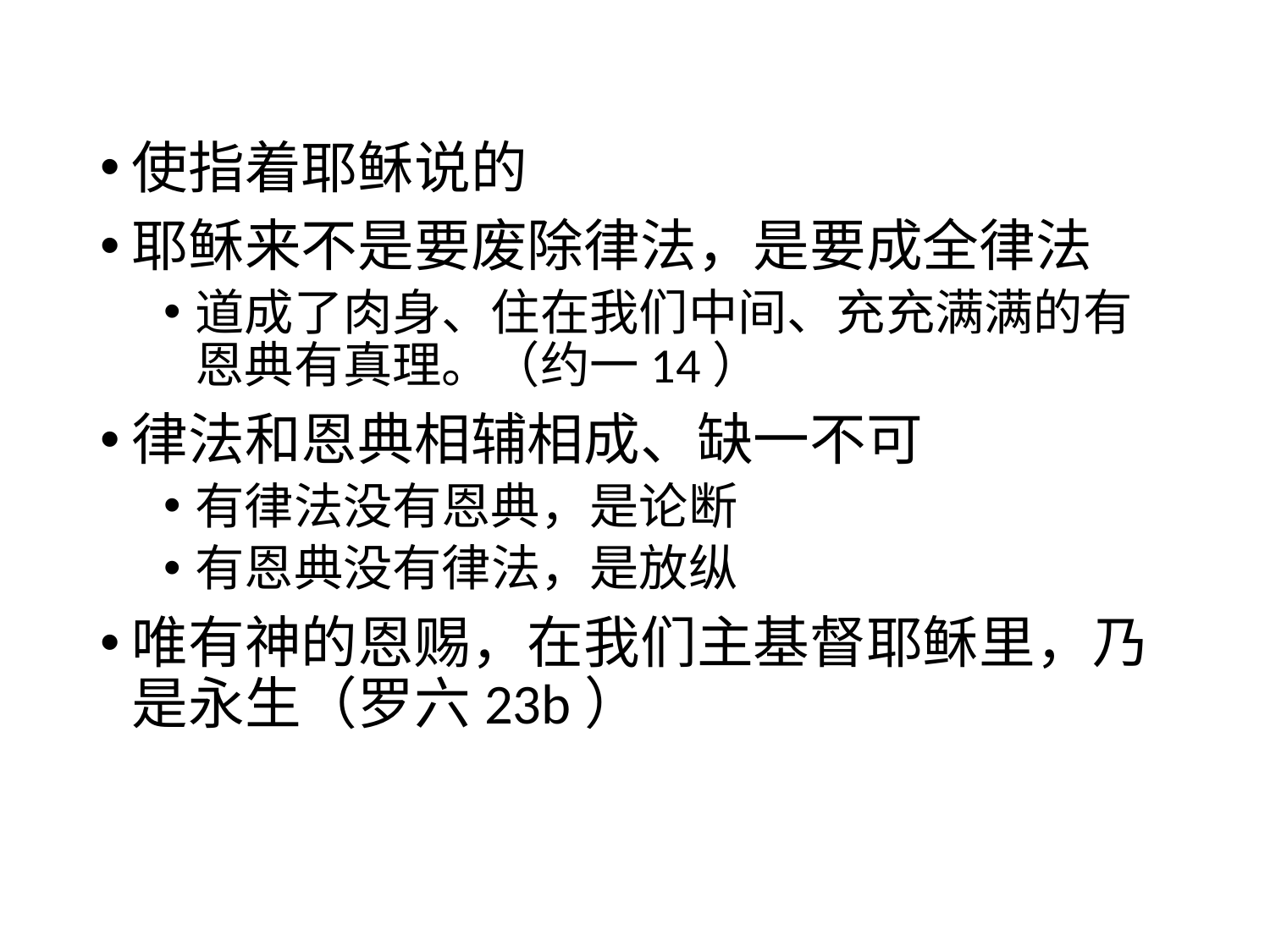

#
使指着耶稣说的
耶稣来不是要废除律法，是要成全律法
道成了肉身、住在我们中间、充充满满的有恩典有真理。（约一14）
律法和恩典相辅相成、缺一不可
有律法没有恩典，是论断
有恩典没有律法，是放纵
唯有神的恩赐，在我们主基督耶稣里，乃是永生（罗六23b）